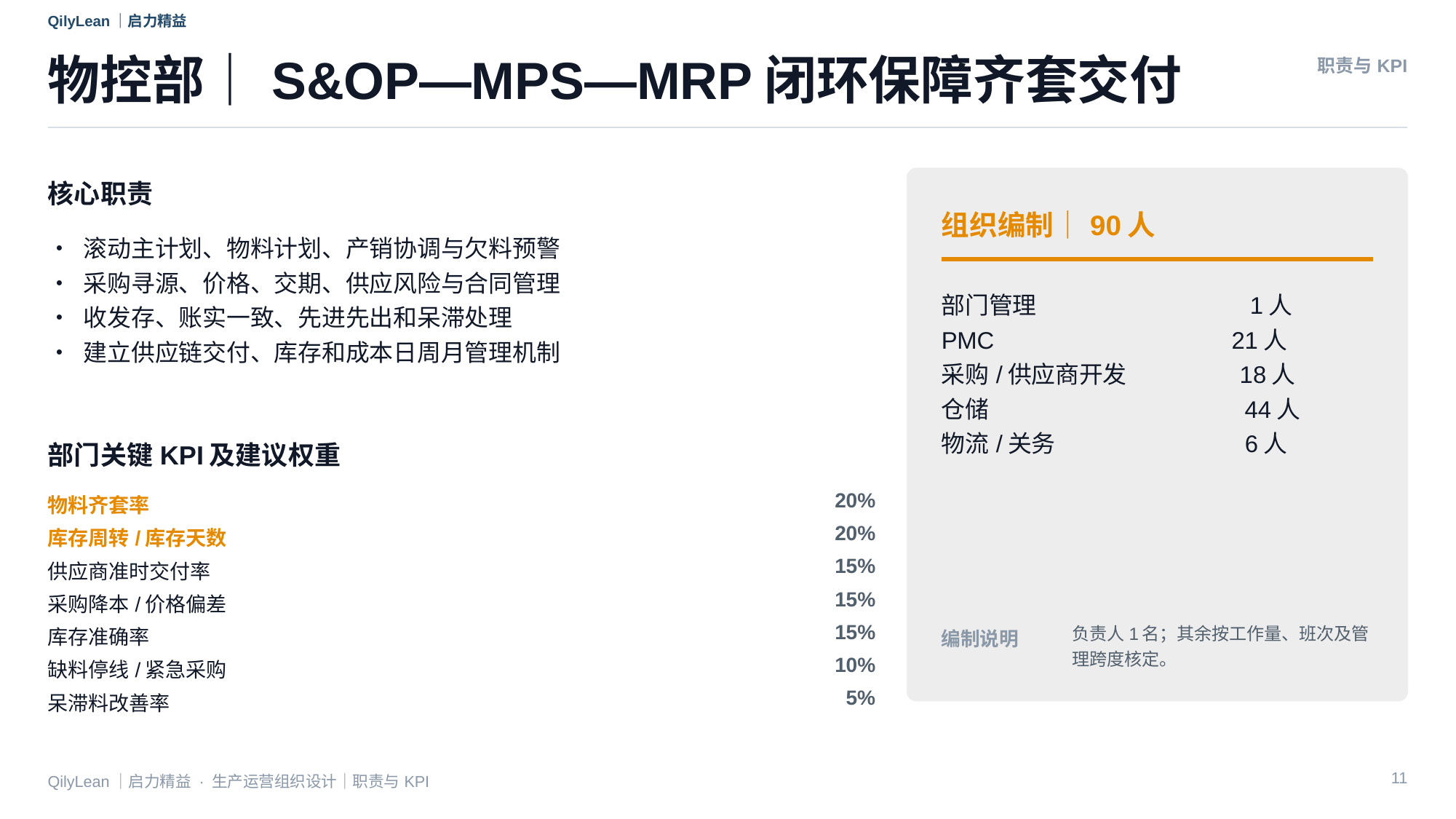

QilyLean｜启力精益
物控部｜S&OP—MPS—MRP闭环保障齐套交付
职责与KPI

核心职责
组织编制｜90人
• 滚动主计划、物料计划、产销协调与欠料预警
• 采购寻源、价格、交期、供应风险与合同管理
• 收发存、账实一致、先进先出和呆滞处理
• 建立供应链交付、库存和成本日周月管理机制
部门管理　　　　　　　　   1人
PMC　　　　　　　　　  21人
采购/供应商开发　　　　  18人
仓储　　　　　　　　　　  44人
物流/关务　　　　　　　   6人
部门关键KPI及建议权重
物料齐套率
20%
库存周转/库存天数
20%
供应商准时交付率
15%
采购降本/价格偏差
15%
负责人1名；其余按工作量、班次及管理跨度核定。
库存准确率
15%
编制说明
缺料停线/紧急采购
10%
呆滞料改善率
5%
QilyLean｜启力精益 · 生产运营组织设计｜职责与KPI
11